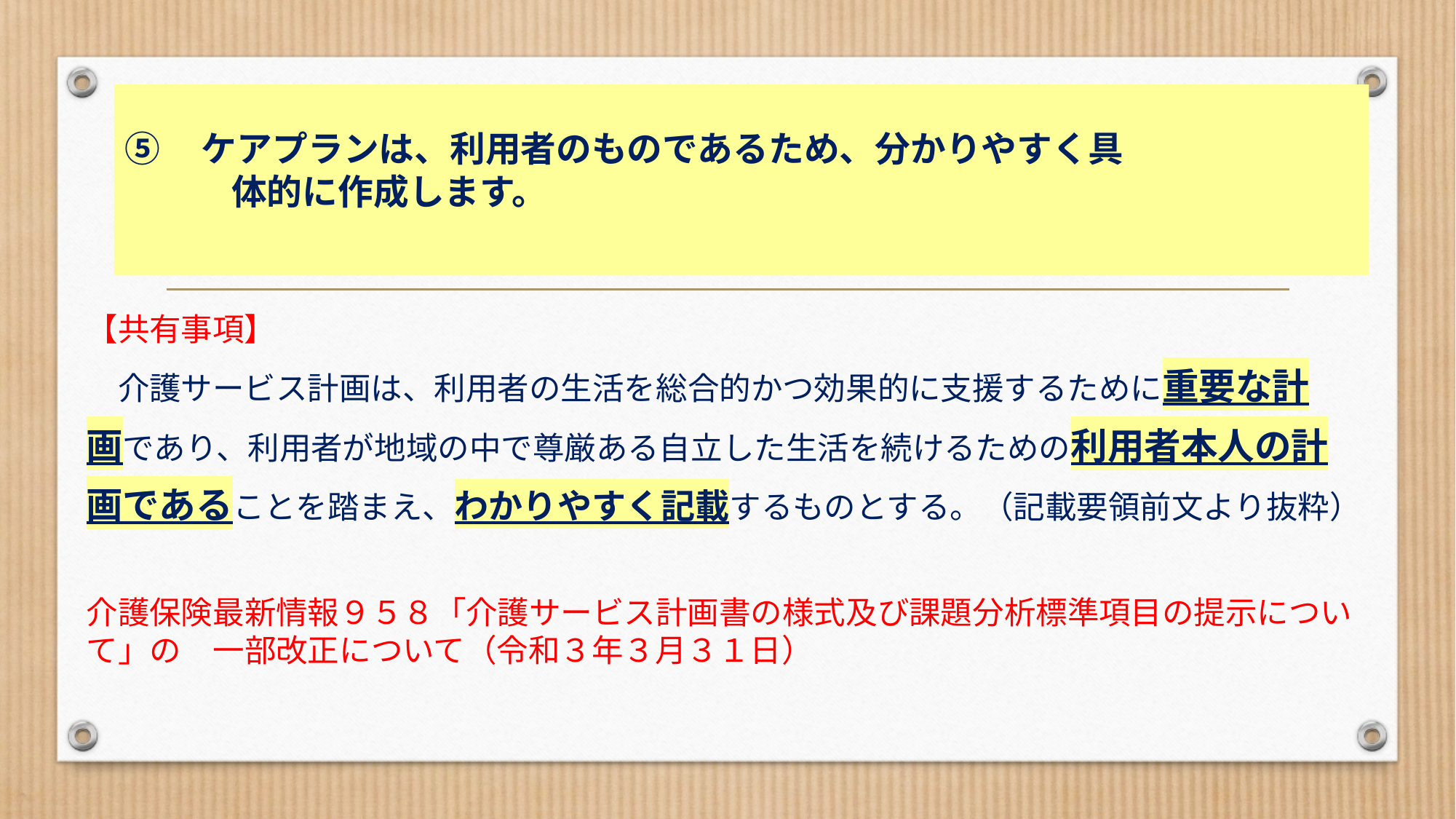

# ⑤　ケアプランは、利用者のものであるため、分かりやすく具 　　　体的に作成します。
【共有事項】
　介護サービス計画は、利用者の生活を総合的かつ効果的に支援するために重要な計
画であり、利用者が地域の中で尊厳ある自立した生活を続けるための利用者本人の計
画であることを踏まえ、わかりやすく記載するものとする。（記載要領前文より抜粋）

介護保険最新情報９５８「介護サービス計画書の様式及び課題分析標準項目の提示について」の　一部改正について（令和３年３月３１日）